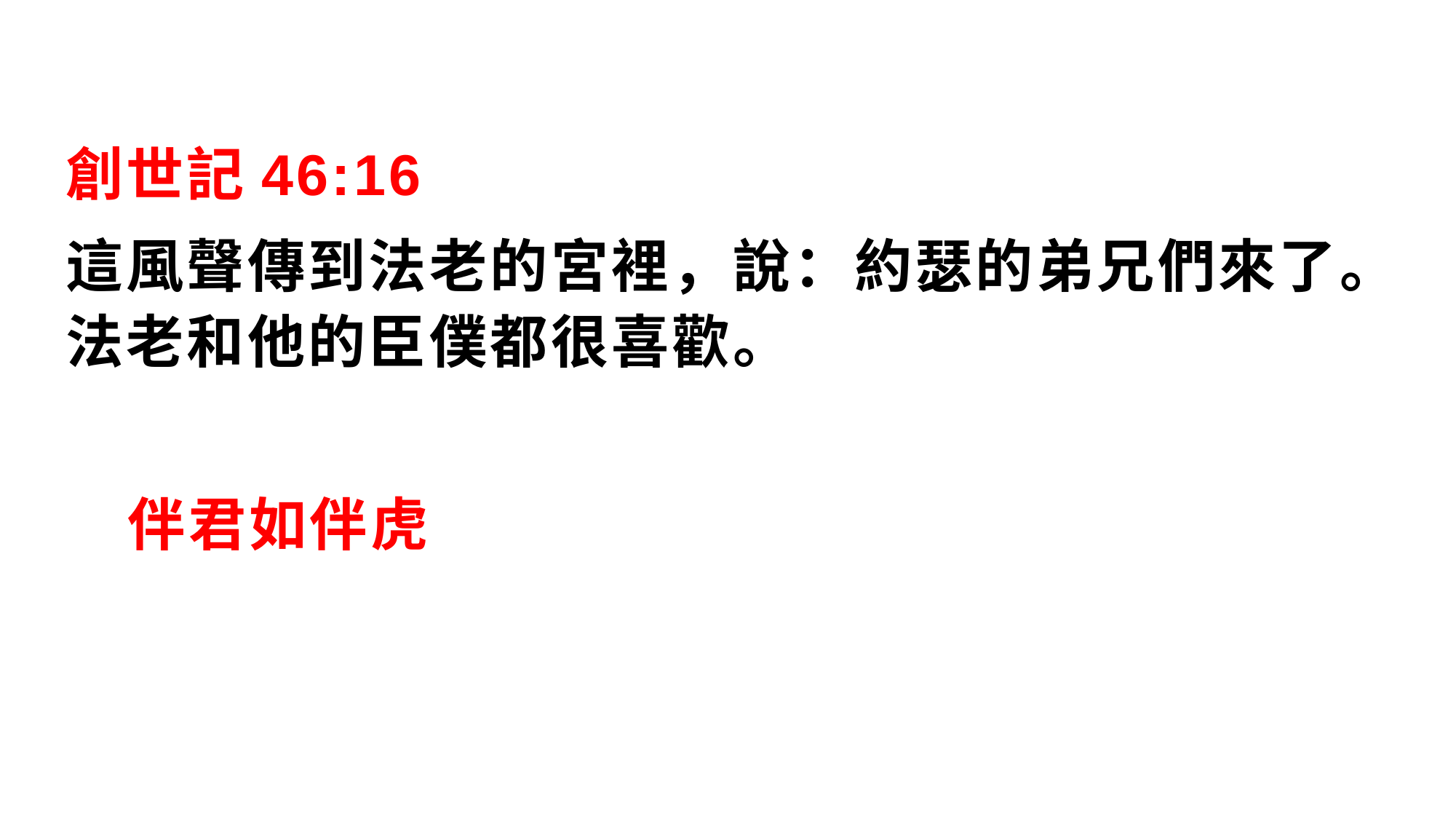

創世記46:16
這風聲傳到法老的宮裡，說：約瑟的弟兄們來了。法老和他的臣僕都很喜歡。

   伴君如伴虎